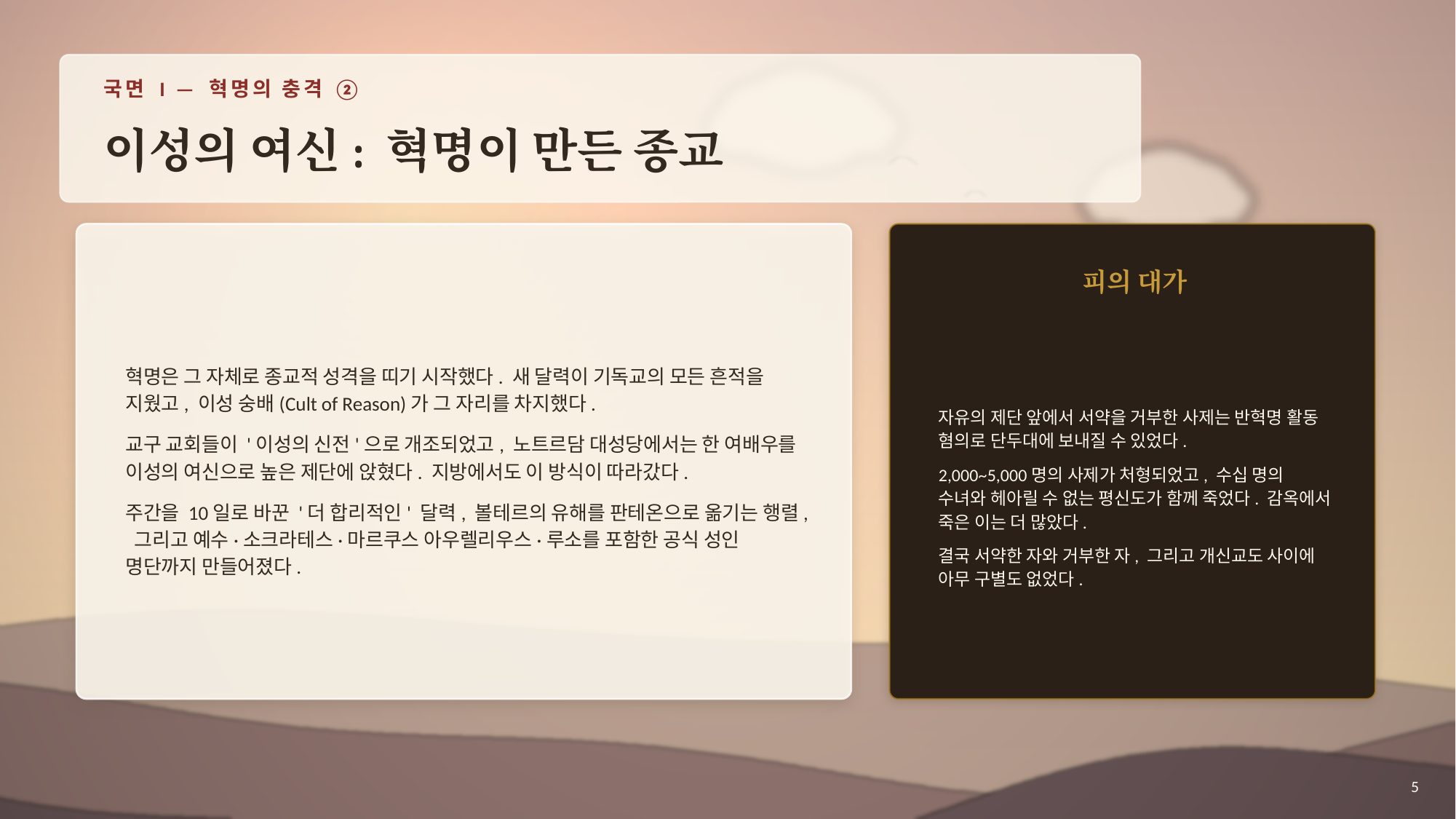

국면 I — 혁명의 충격 ②
이성의 여신: 혁명이 만든 종교

혁명은 그 자체로 종교적 성격을 띠기 시작했다. 새 달력이 기독교의 모든 흔적을 지웠고, 이성 숭배(Cult of Reason)가 그 자리를 차지했다.
교구 교회들이 '이성의 신전'으로 개조되었고, 노트르담 대성당에서는 한 여배우를 이성의 여신으로 높은 제단에 앉혔다. 지방에서도 이 방식이 따라갔다.
주간을 10일로 바꾼 '더 합리적인' 달력, 볼테르의 유해를 판테온으로 옮기는 행렬, 그리고 예수·소크라테스·마르쿠스 아우렐리우스·루소를 포함한 공식 성인 명단까지 만들어졌다.
피의 대가
자유의 제단 앞에서 서약을 거부한 사제는 반혁명 활동 혐의로 단두대에 보내질 수 있었다.
2,000~5,000명의 사제가 처형되었고, 수십 명의 수녀와 헤아릴 수 없는 평신도가 함께 죽었다. 감옥에서 죽은 이는 더 많았다.
결국 서약한 자와 거부한 자, 그리고 개신교도 사이에 아무 구별도 없었다.
5